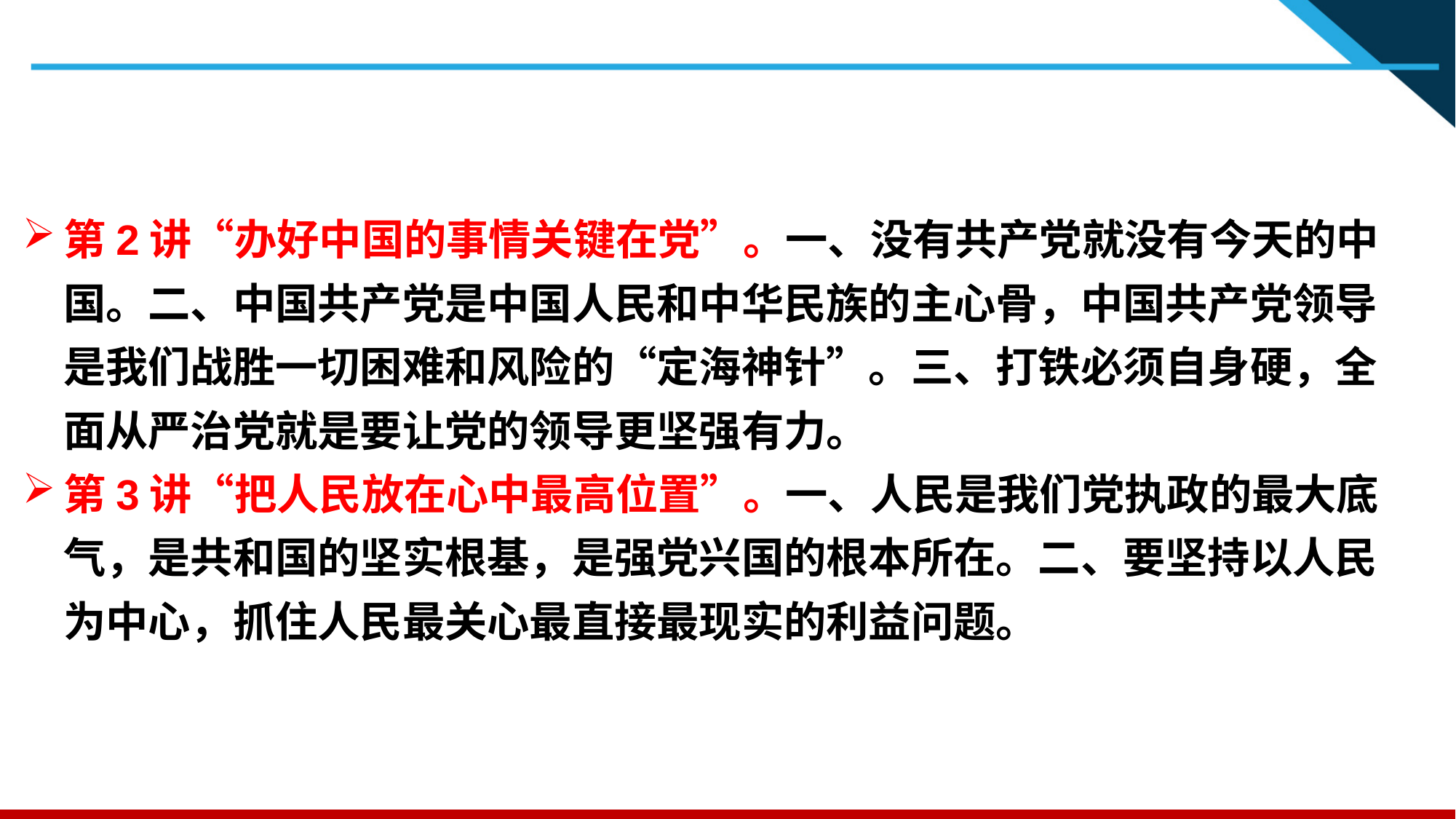

第2讲“办好中国的事情关键在党”。一、没有共产党就没有今天的中国。二、中国共产党是中国人民和中华民族的主心骨，中国共产党领导是我们战胜一切困难和风险的“定海神针”。三、打铁必须自身硬，全面从严治党就是要让党的领导更坚强有力。
第3讲“把人民放在心中最高位置”。一、人民是我们党执政的最大底气，是共和国的坚实根基，是强党兴国的根本所在。二、要坚持以人民为中心，抓住人民最关心最直接最现实的利益问题。
10